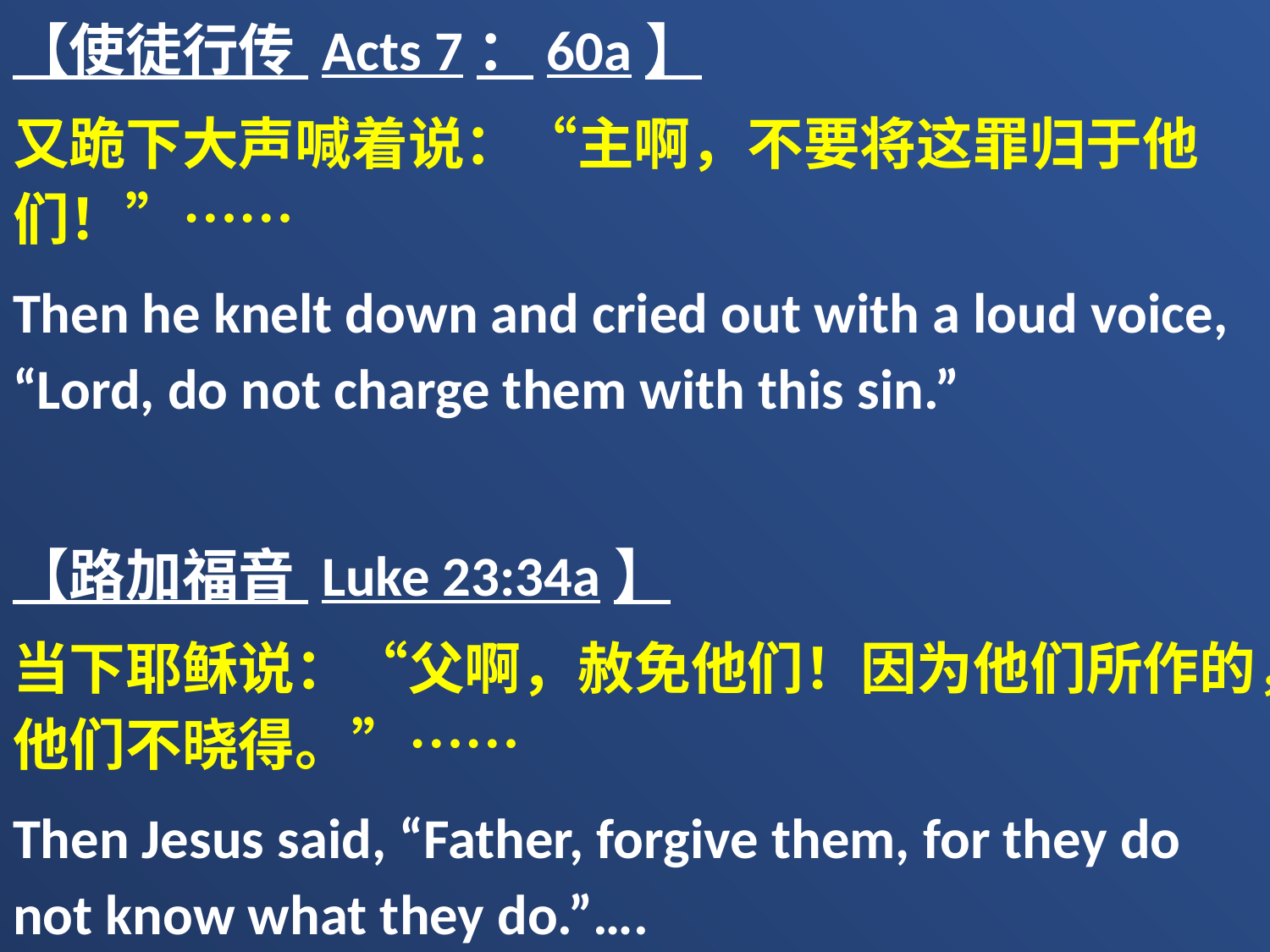

【使徒行传 Acts 7：60a】
又跪下大声喊着说：“主啊，不要将这罪归于他们！”……
Then he knelt down and cried out with a loud voice, “Lord, do not charge them with this sin.”

【路加福音 Luke 23:34a】
当下耶稣说：“父啊，赦免他们！因为他们所作的，他们不晓得。”……
Then Jesus said, “Father, forgive them, for they do not know what they do.”….